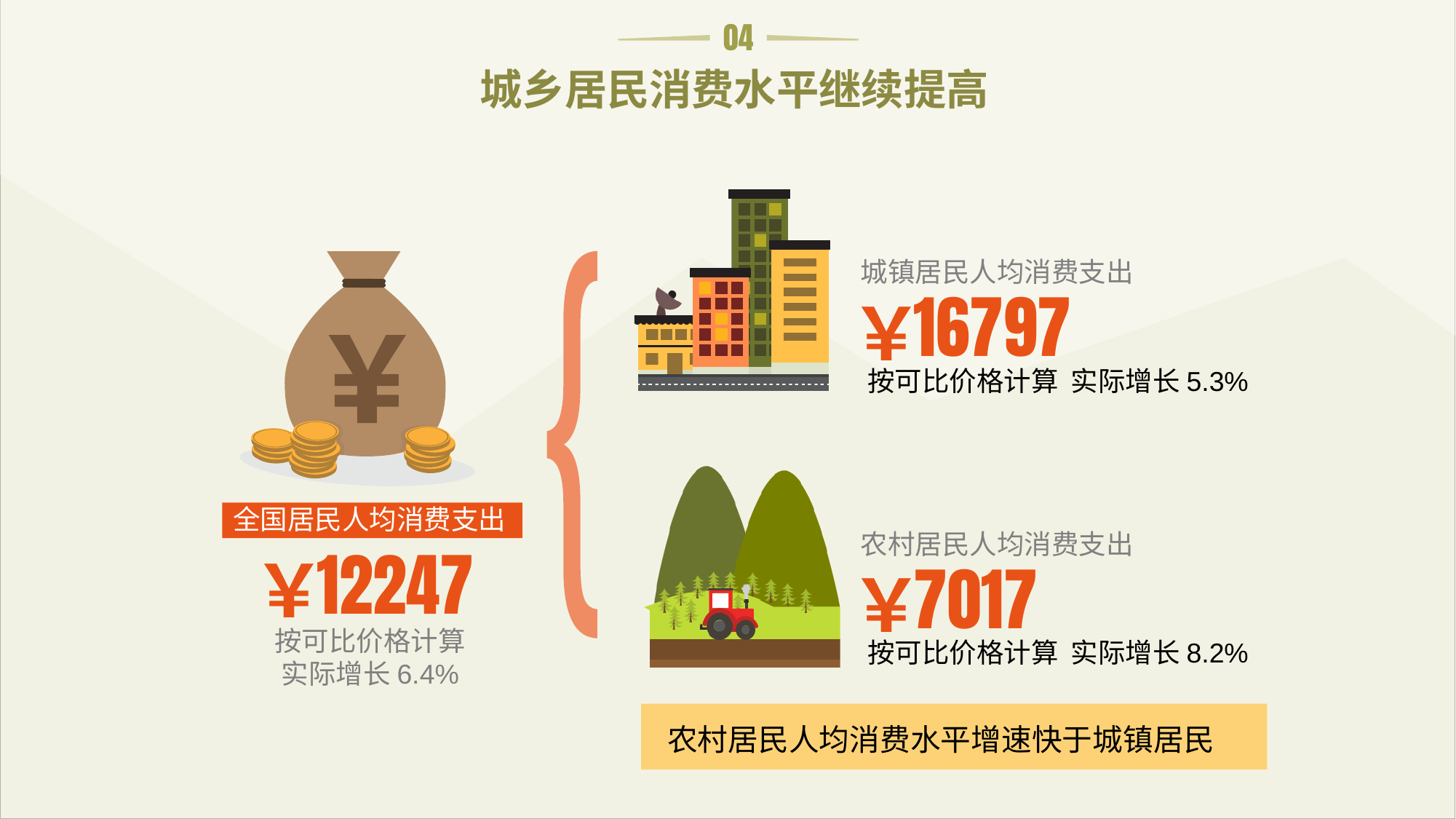

04

城乡居民消费水平继续提高

城镇居民人均消费支出

￥
16797
按可比价格计算  实际增长5.3%

全国居民人均消费支出

农村居民人均消费支出
￥
12247
￥
7017
按可比价格计算
实际增长6.4%
按可比价格计算  实际增长8.2%

农村居民人均消费水平增速快于城镇居民